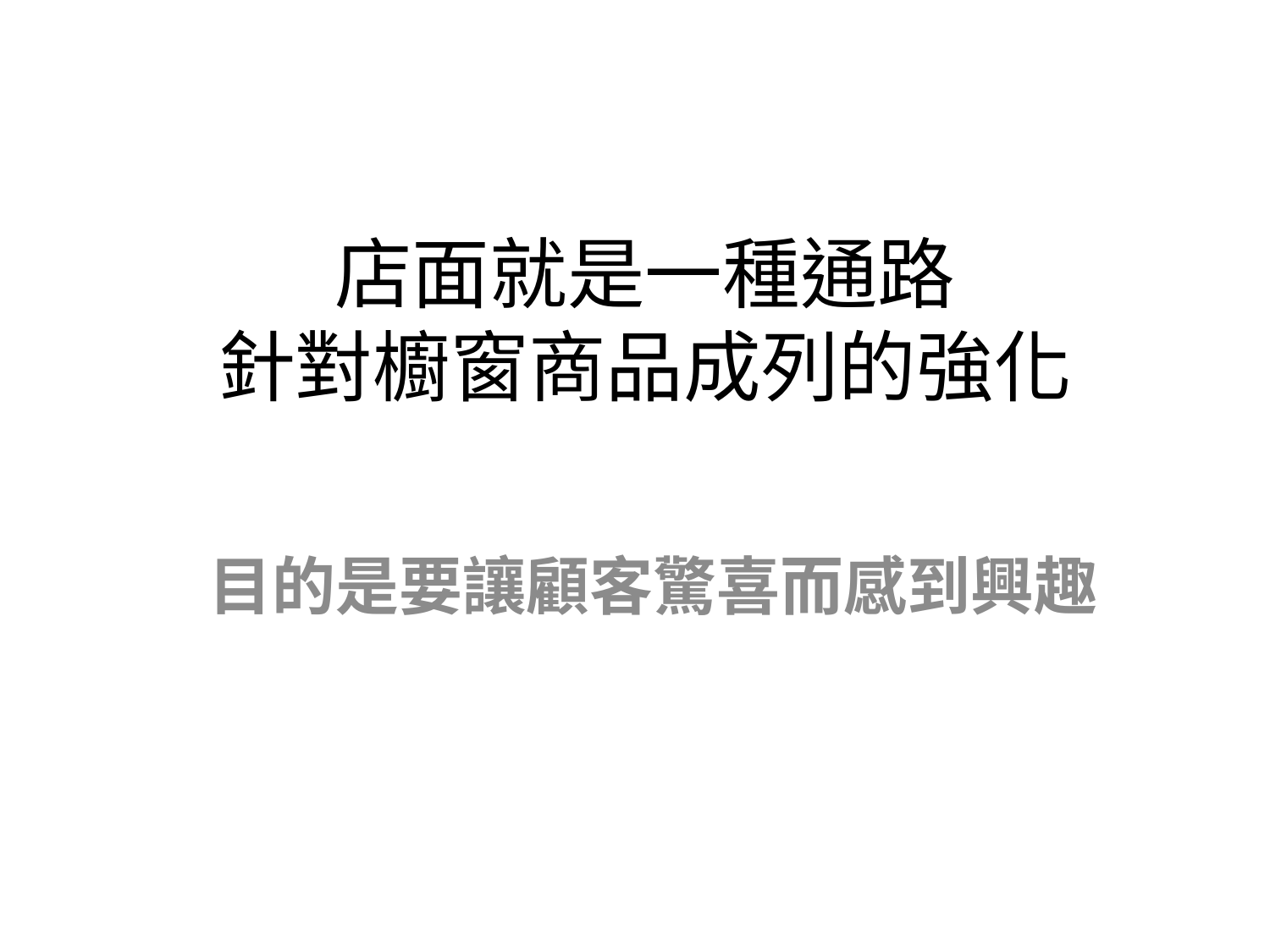

# 店面就是一種通路 針對櫥窗商品成列的強化
目的是要讓顧客驚喜而感到興趣